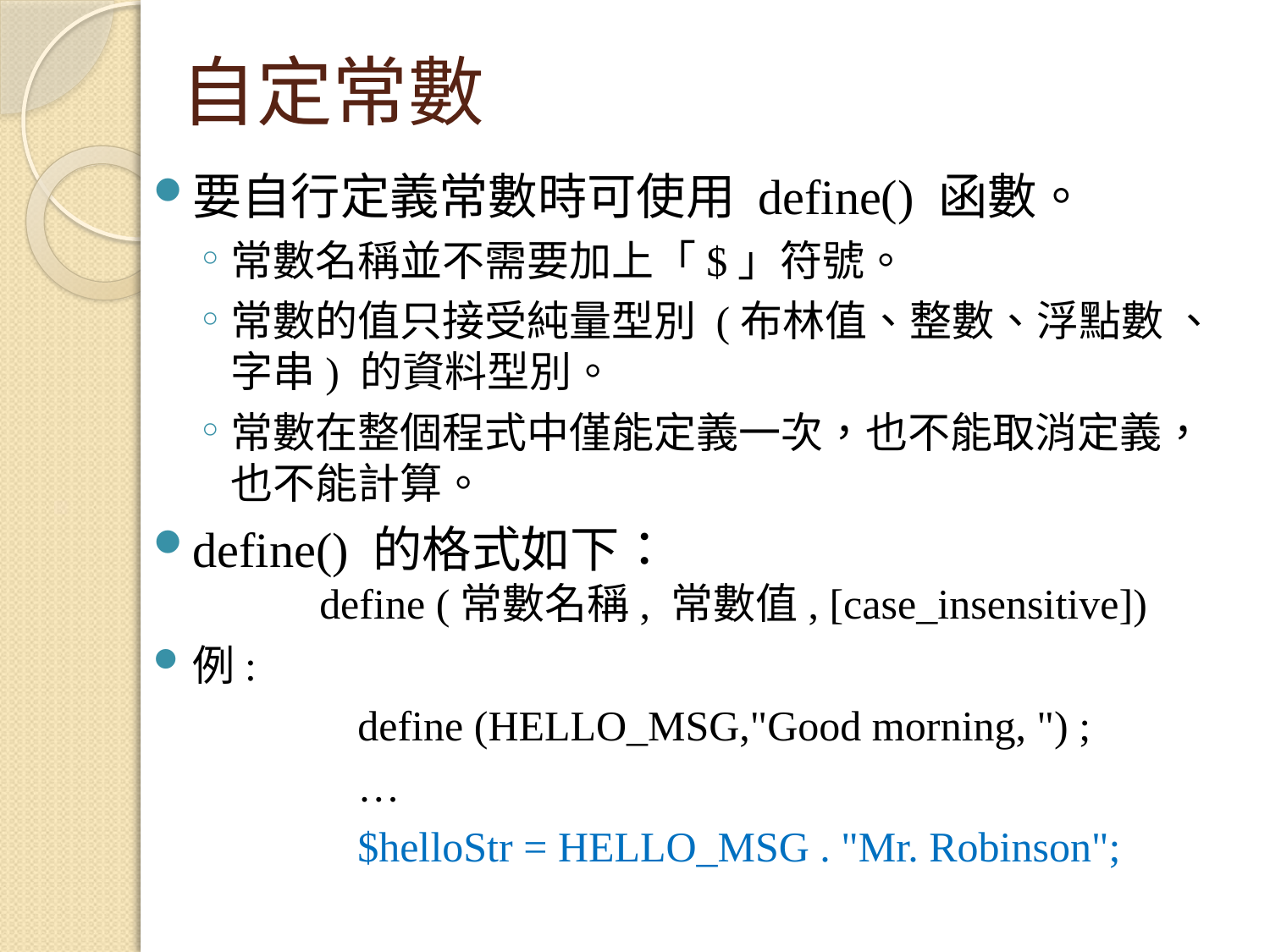

# 自定常數
要自行定義常數時可使用 define() 函數。
常數名稱並不需要加上「$」符號。
常數的值只接受純量型別 (布林值、整數、浮點數 、字串) 的資料型別。
常數在整個程式中僅能定義一次，也不能取消定義，也不能計算。
define() 的格式如下：
	define (常數名稱, 常數值, [case_insensitive])
例:
		define (HELLO_MSG,"Good morning, ") ;
		…
		$helloStr = HELLO_MSG . "Mr. Robinson";